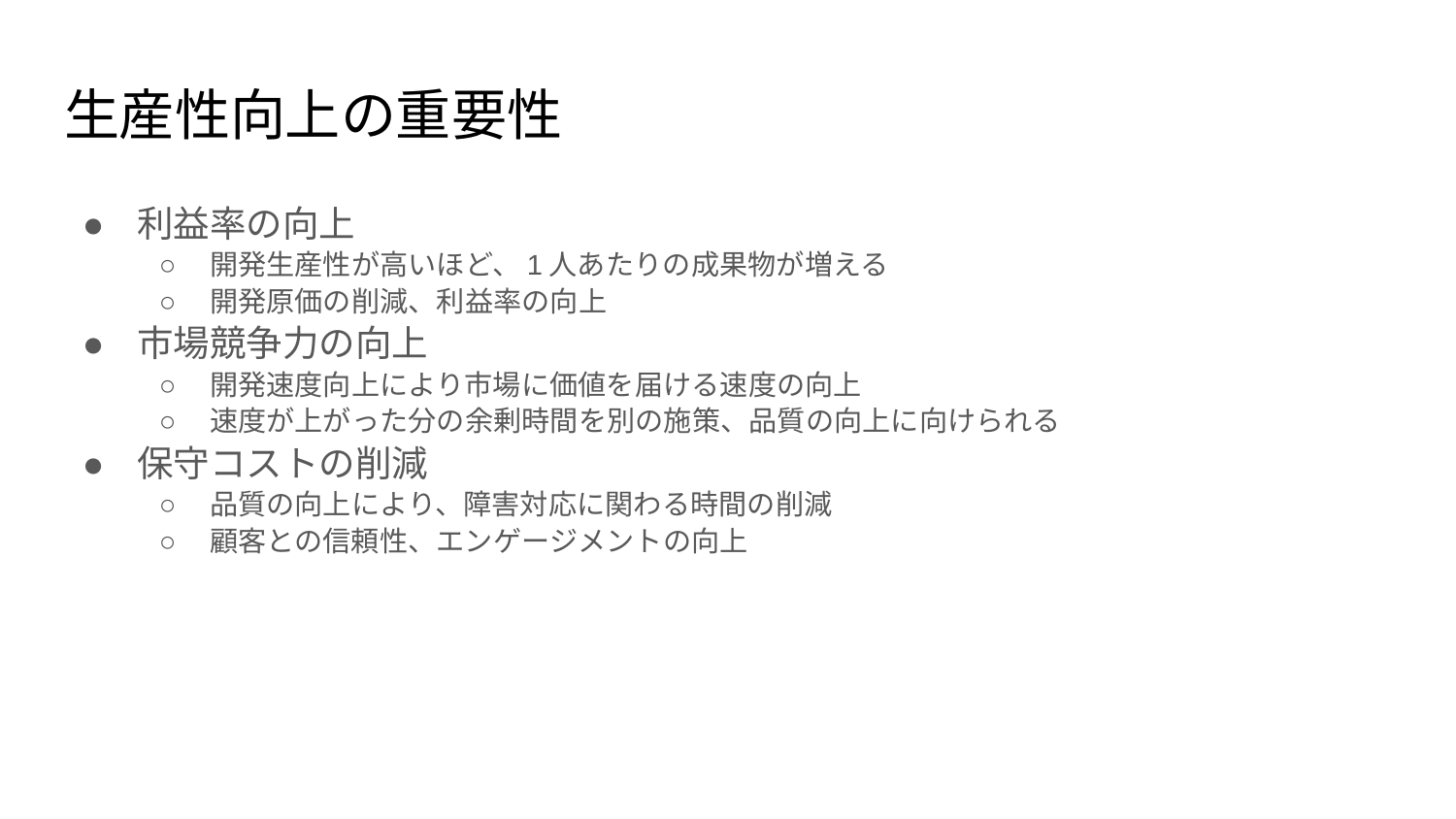

# 生産性向上の重要性
利益率の向上
開発生産性が高いほど、1人あたりの成果物が増える
開発原価の削減、利益率の向上
市場競争力の向上
開発速度向上により市場に価値を届ける速度の向上
速度が上がった分の余剰時間を別の施策、品質の向上に向けられる
保守コストの削減
品質の向上により、障害対応に関わる時間の削減
顧客との信頼性、エンゲージメントの向上